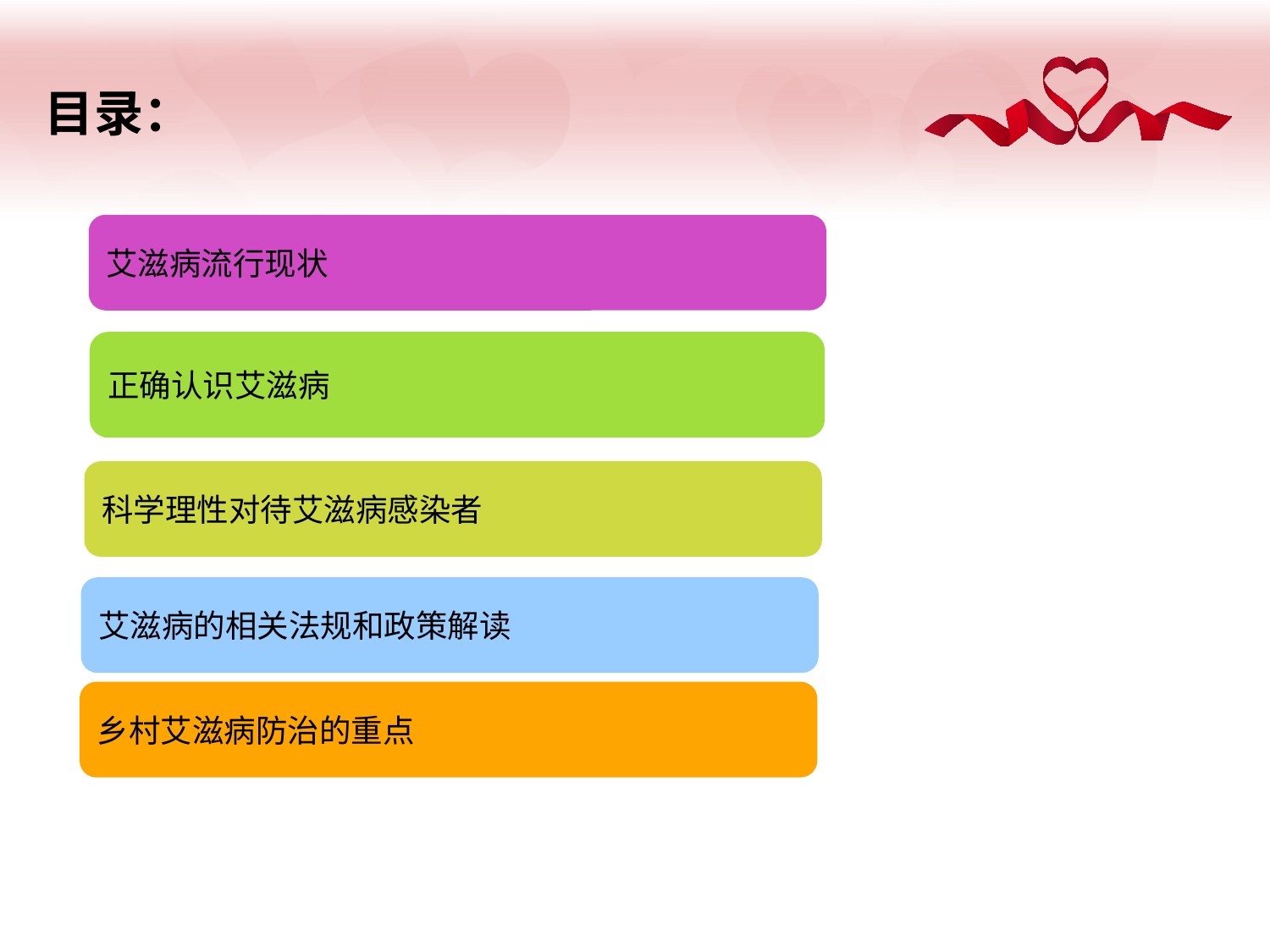

# 目录：
艾滋病流行现状

正确认识艾滋病

科学理性对待艾滋病感染者

艾滋病的相关法规和政策解读

乡村艾滋病防治的重点